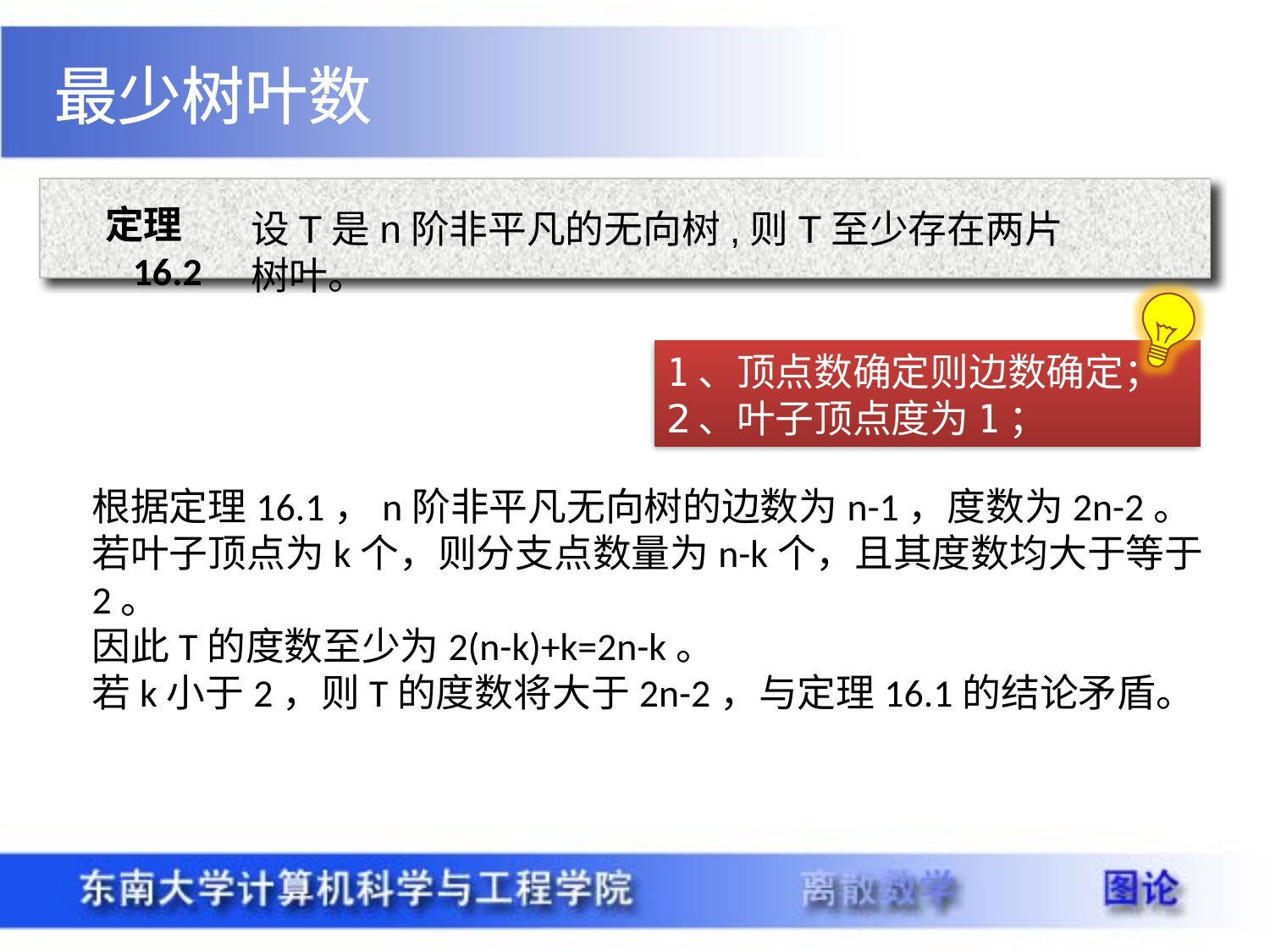

最少树叶数

定理 16.2
设T是n阶非平凡的无向树,则T至少存在两片树叶。

1、顶点数确定则边数确定；
2、叶子顶点度为1；
根据定理16.1，n阶非平凡无向树的边数为n-1，度数为2n-2。
若叶子顶点为k个，则分支点数量为n-k个，且其度数均大于等于2。
因此T的度数至少为2(n-k)+k=2n-k。
若k小于2，则T的度数将大于2n-2，与定理16.1的结论矛盾。